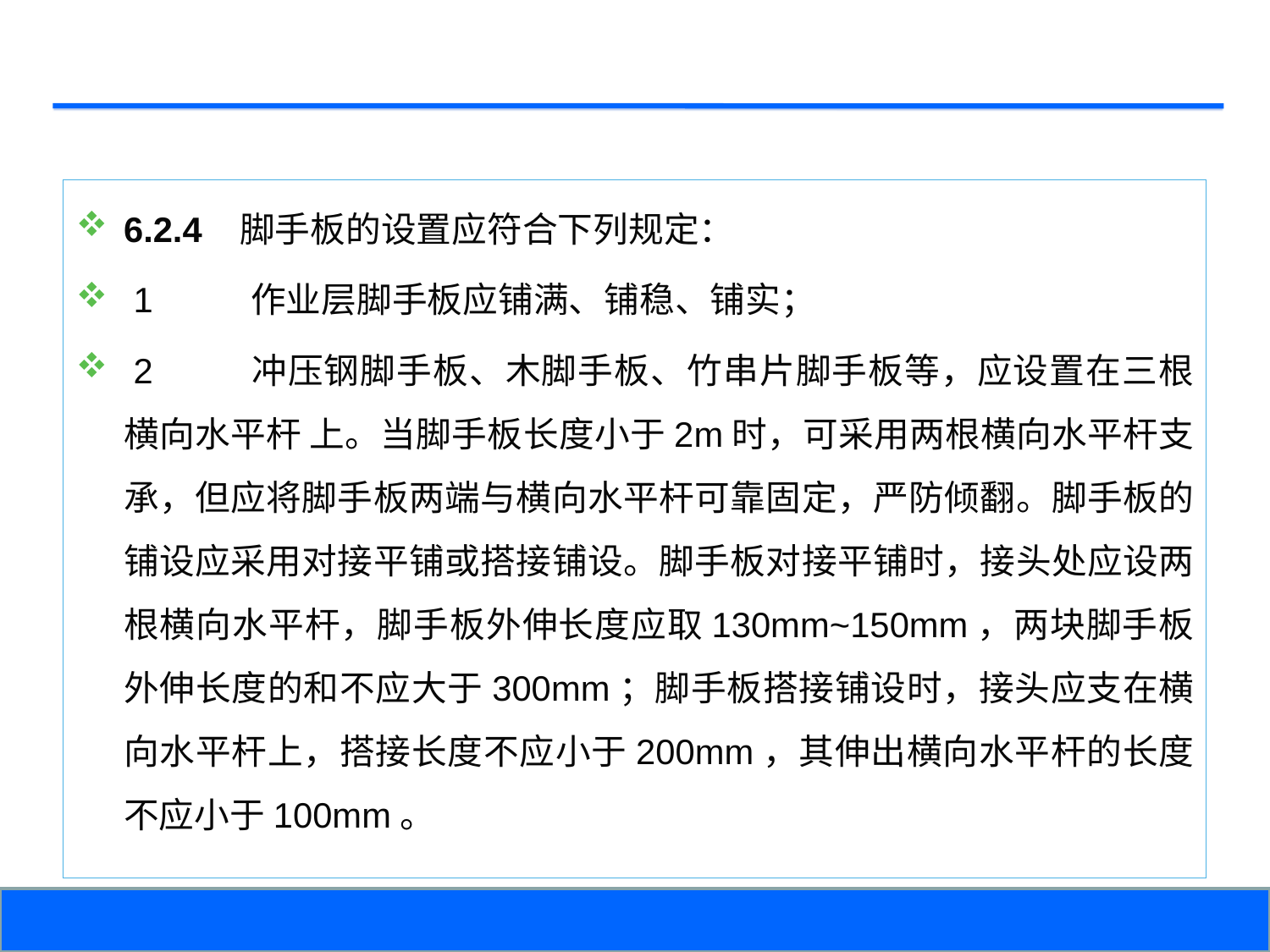

6.2.4   脚手板的设置应符合下列规定：
 1	作业层脚手板应铺满、铺稳、铺实；
 2	冲压钢脚手板、木脚手板、竹串片脚手板等，应设置在三根横向水平杆 上。当脚手板长度小于2m时，可采用两根横向水平杆支承，但应将脚手板两端与横向水平杆可靠固定，严防倾翻。脚手板的铺设应采用对接平铺或搭接铺设。脚手板对接平铺时，接头处应设两根横向水平杆，脚手板外伸长度应取130mm~150mm，两块脚手板外伸长度的和不应大于300mm；脚手板搭接铺设时，接头应支在横向水平杆上，搭接长度不应小于200mm，其伸出横向水平杆的长度不应小于100mm。